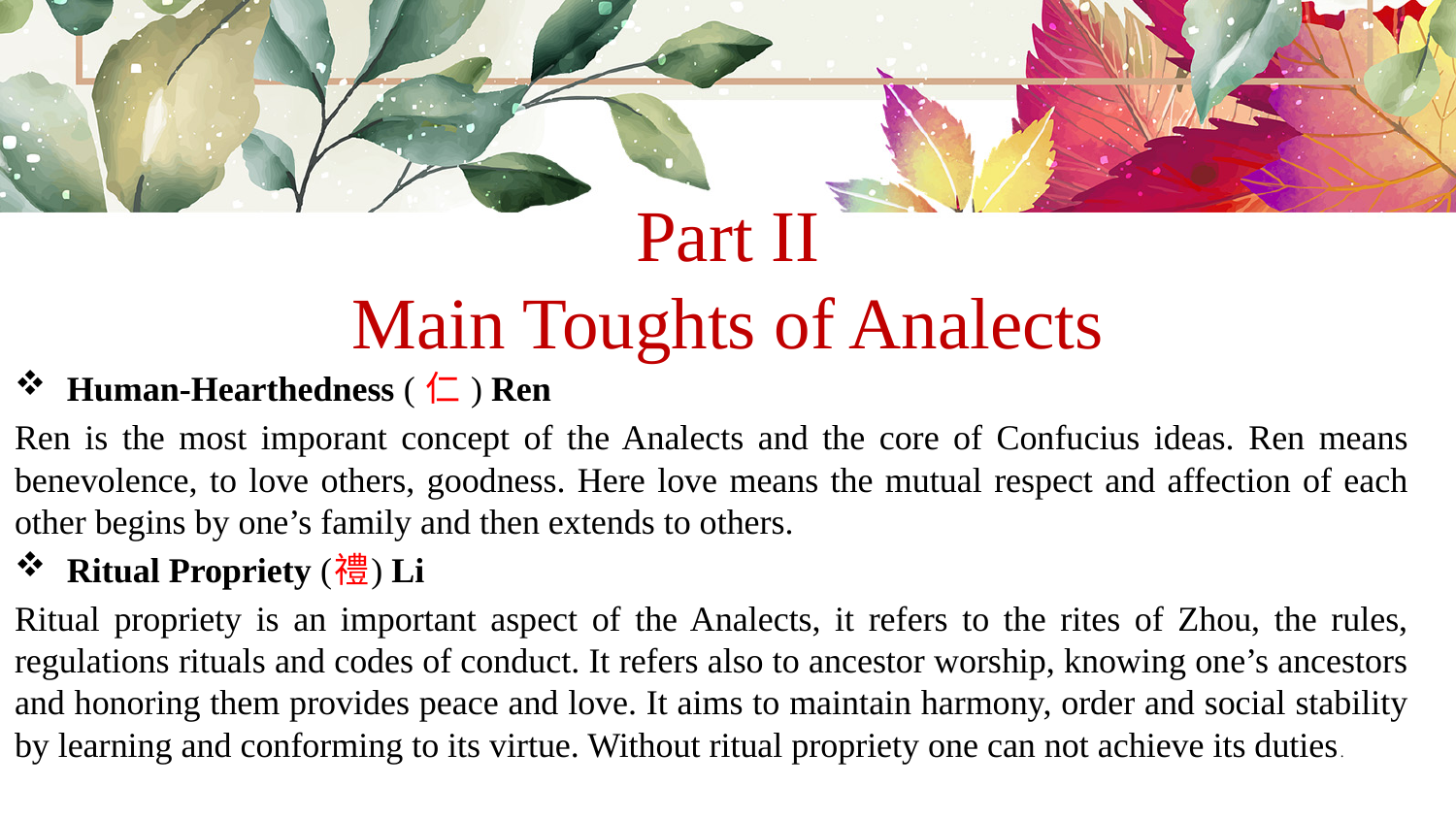

# Part II Main Toughts of Analects
Human-Hearthedness ( 仁 ) Ren
Ren is the most imporant concept of the Analects and the core of Confucius ideas. Ren means benevolence, to love others, goodness. Here love means the mutual respect and affection of each other begins by one’s family and then extends to others.
Ritual Propriety (禮) Li
Ritual propriety is an important aspect of the Analects, it refers to the rites of Zhou, the rules, regulations rituals and codes of conduct. It refers also to ancestor worship, knowing one’s ancestors and honoring them provides peace and love. It aims to maintain harmony, order and social stability by learning and conforming to its virtue. Without ritual propriety one can not achieve its duties.